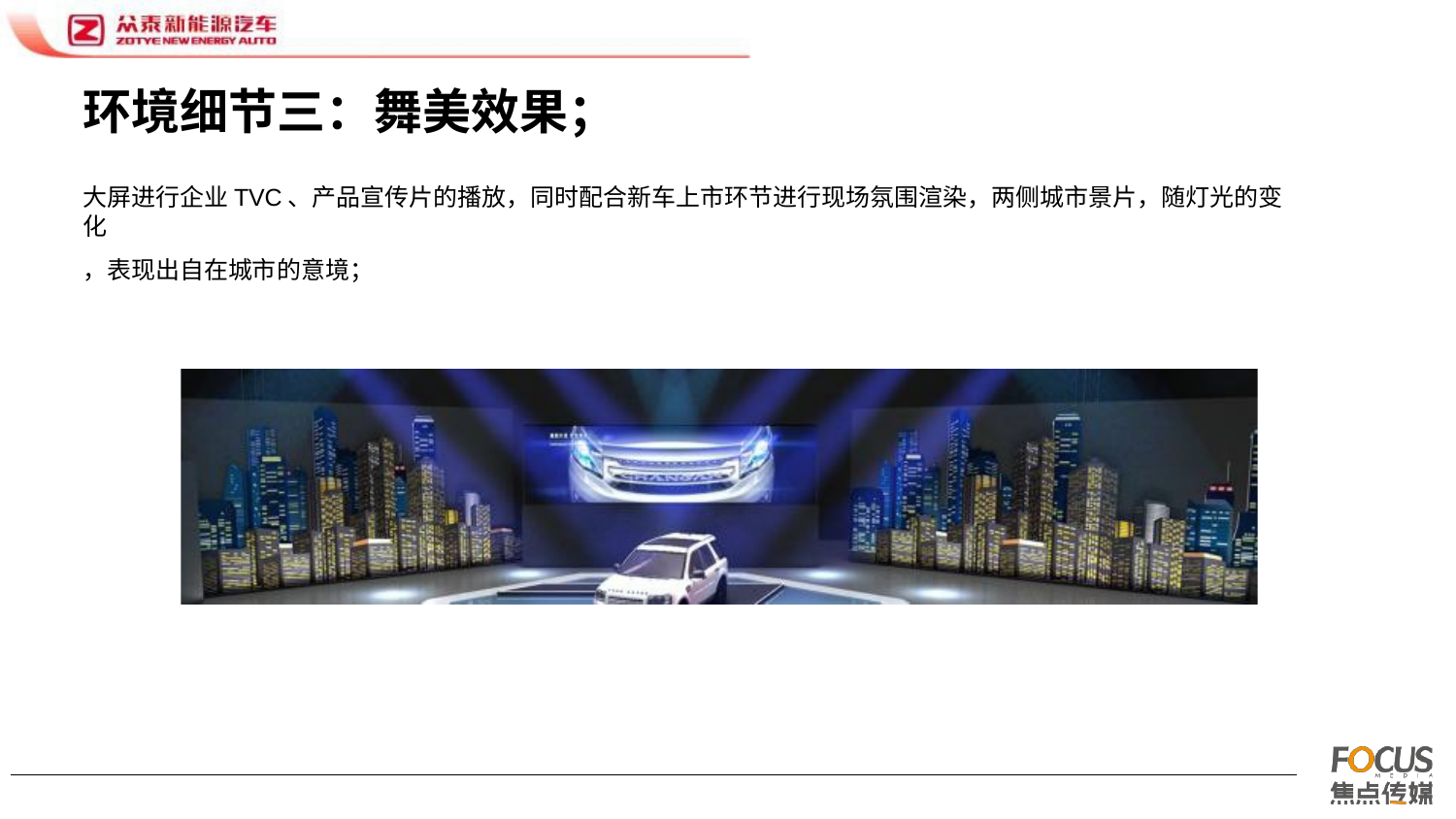

# 环境细节三：舞美效果；
大屏进行企业TVC、产品宣传片的播放，同时配合新车上市环节进行现场氛围渲染，两侧城市景片，随灯光的变化
，表现出自在城市的意境；